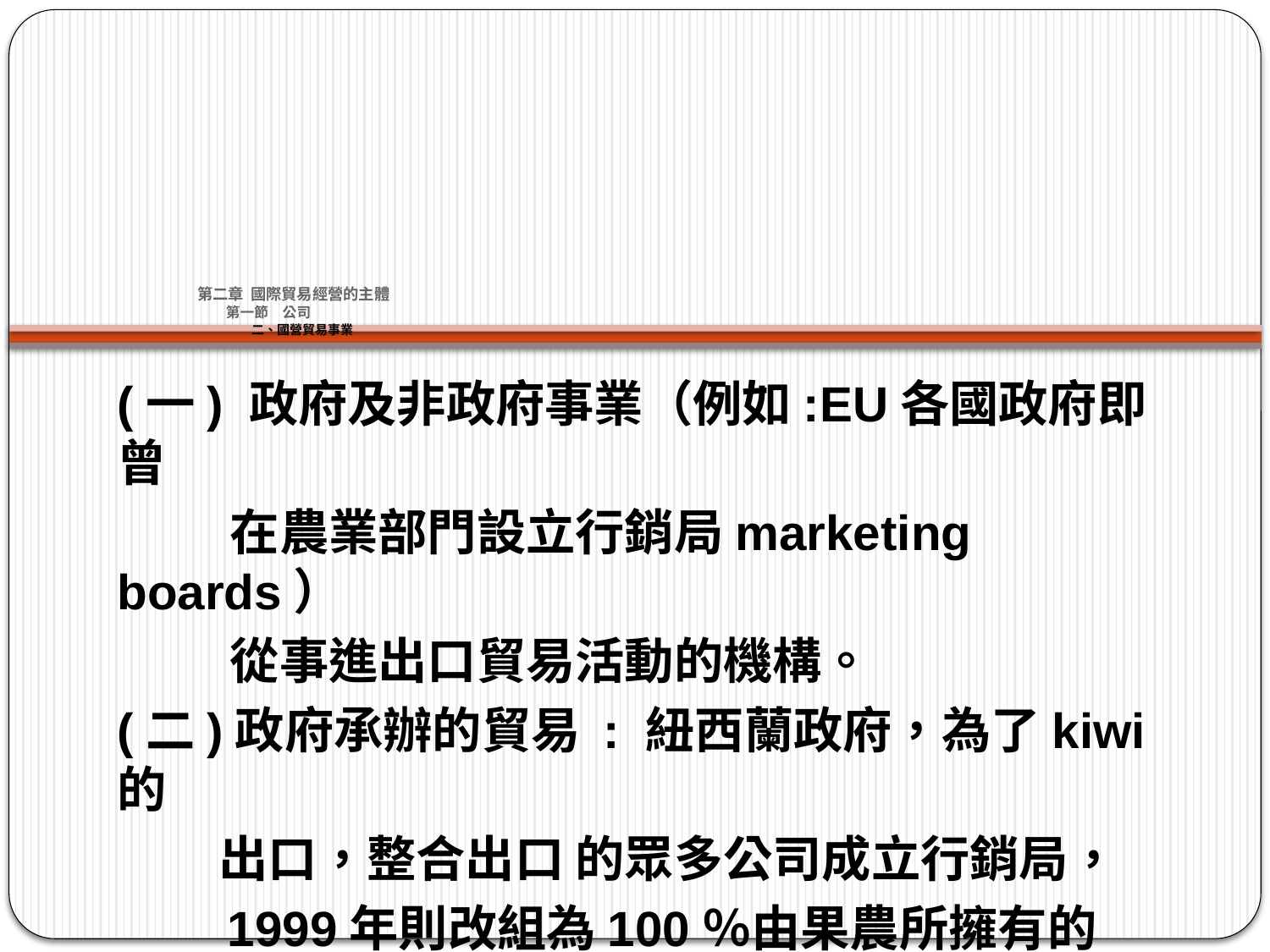

# 第二章  國際貿易經營的主體 第一節　公司 二、國營貿易事業
(一) 政府及非政府事業（例如:EU各國政府即曾
         在農業部門設立行銷局marketing  boards）
         從事進出口貿易活動的機構。
(二)政府承辦的貿易 : 紐西蘭政府，為了kiwi的
        出口，整合出口 的眾多公司成立行銷局，
        1999年則改組為100％由果農所擁有的Zespri
        國際行銷公司。